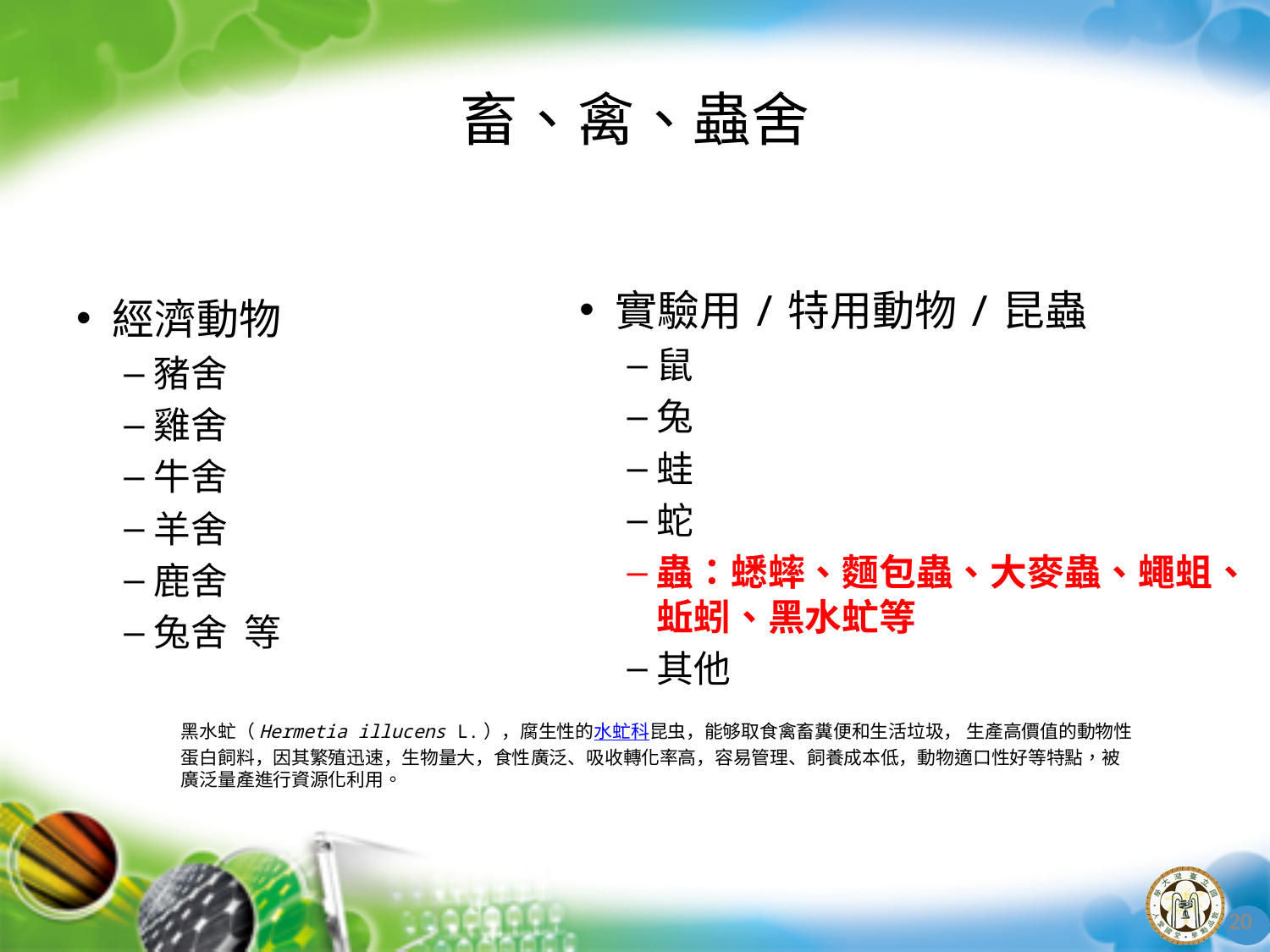

# 畜、禽、蟲舍
實驗用/特用動物/昆蟲
鼠
兔
蛙
蛇
蟲：蟋蟀、麵包蟲、大麥蟲、蠅蛆、蚯蚓、黑水虻等
其他

經濟動物
豬舍
雞舍
牛舍
羊舍
鹿舍
兔舍  等

黑水虻（Hermetia illucens L.），腐生性的水虻科昆虫，能够取食禽畜糞便和生活垃圾， 生產高價值的動物性蛋白飼料，因其繁殖迅速，生物量大，食性廣泛、吸收轉化率高，容易管理、飼養成本低，動物適口性好等特點，被廣泛量產進行資源化利用。
20